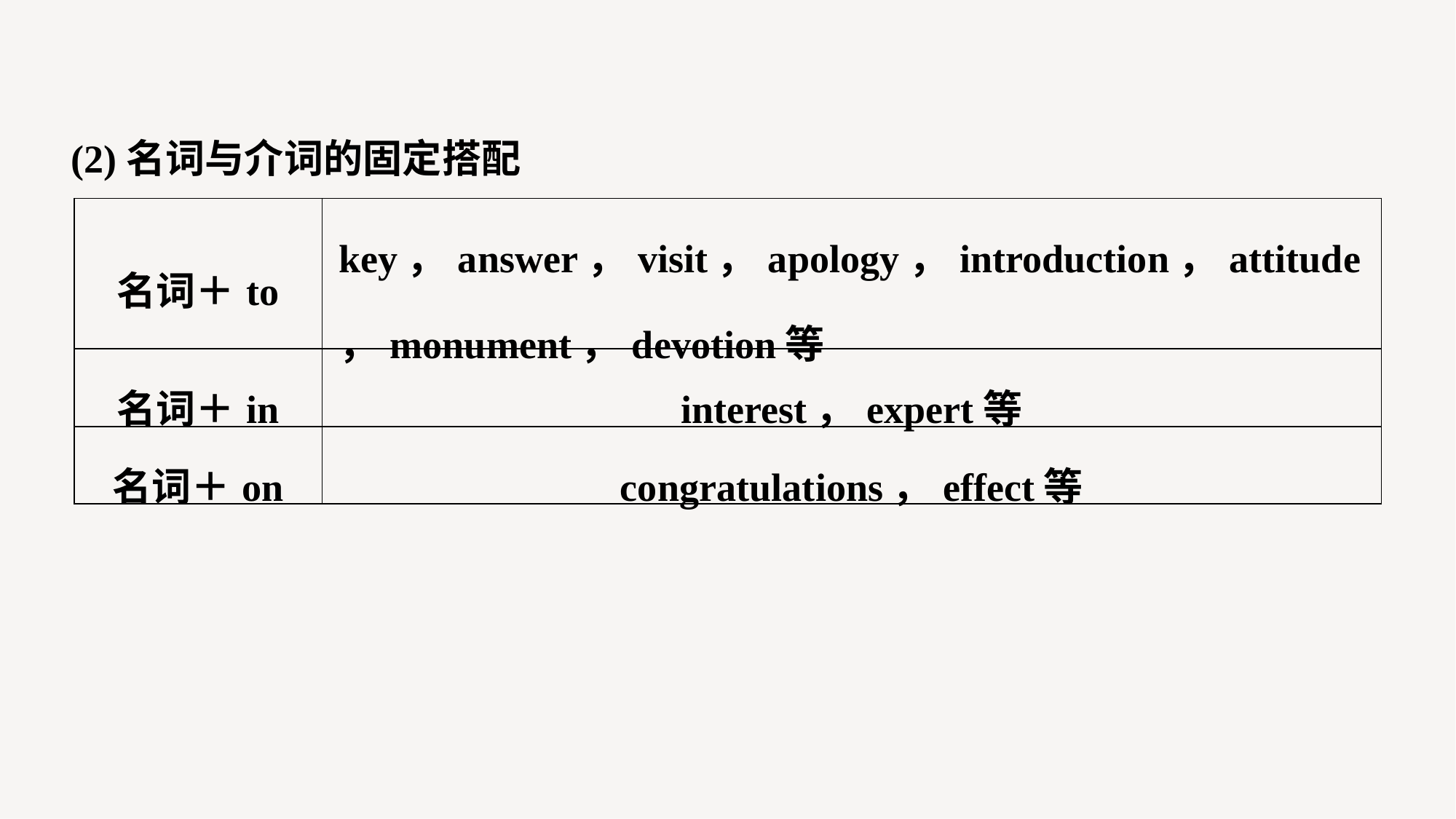

(2)名词与介词的固定搭配
| 名词＋to | key，answer，visit，apology，introduction，attitude，monument，devotion等 |
| --- | --- |
| 名词＋in | interest，expert等 |
| 名词＋on | congratulations，effect等 |